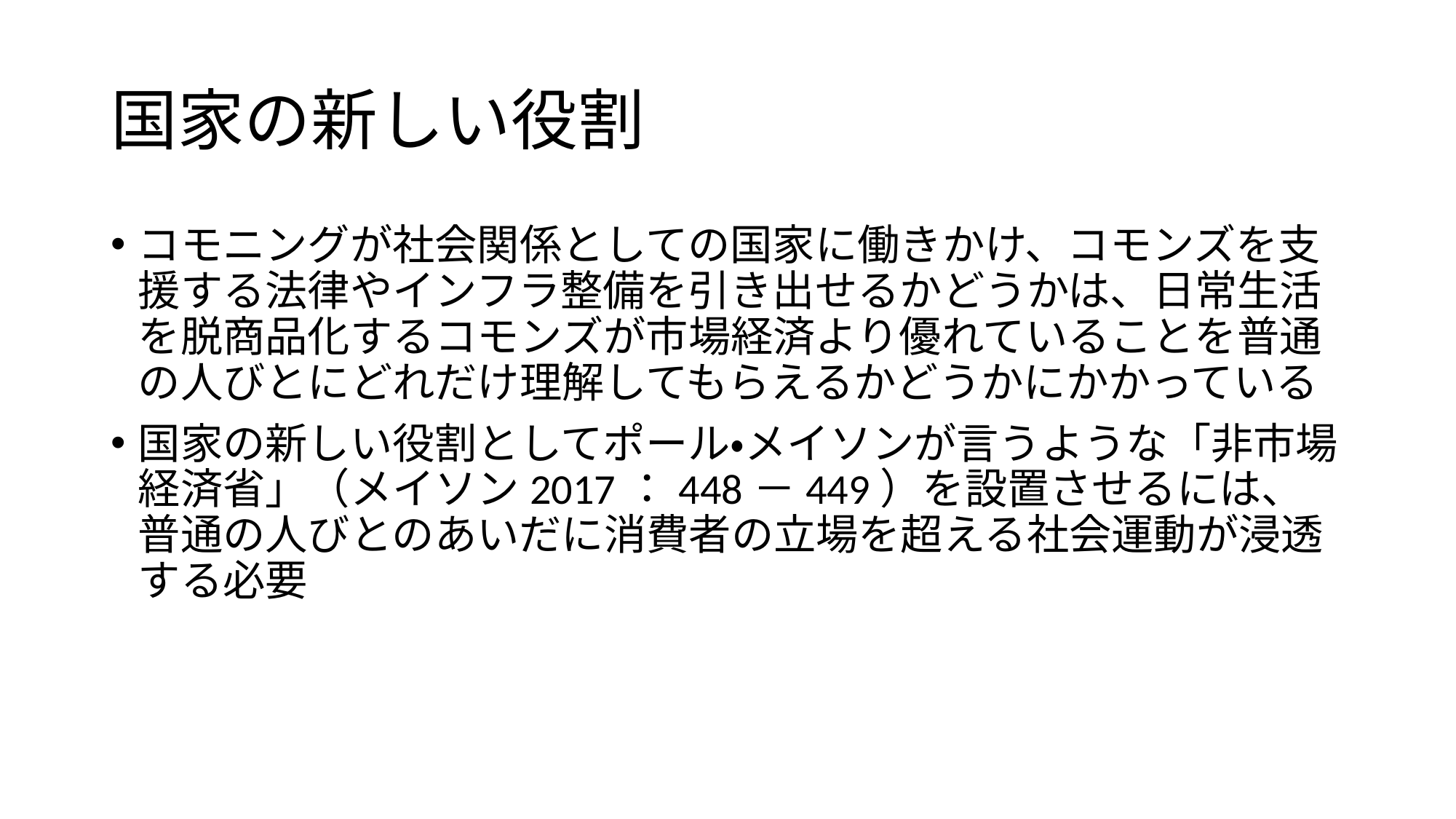

# 国家の新しい役割
コモニングが社会関係としての国家に働きかけ、コモンズを支援する法律やインフラ整備を引き出せるかどうかは、日常生活を脱商品化するコモンズが市場経済より優れていることを普通の人びとにどれだけ理解してもらえるかどうかにかかっている
国家の新しい役割としてポール・メイソンが言うような「非市場経済省」（メイソン2017：448－449）を設置させるには、普通の人びとのあいだに消費者の立場を超える社会運動が浸透する必要